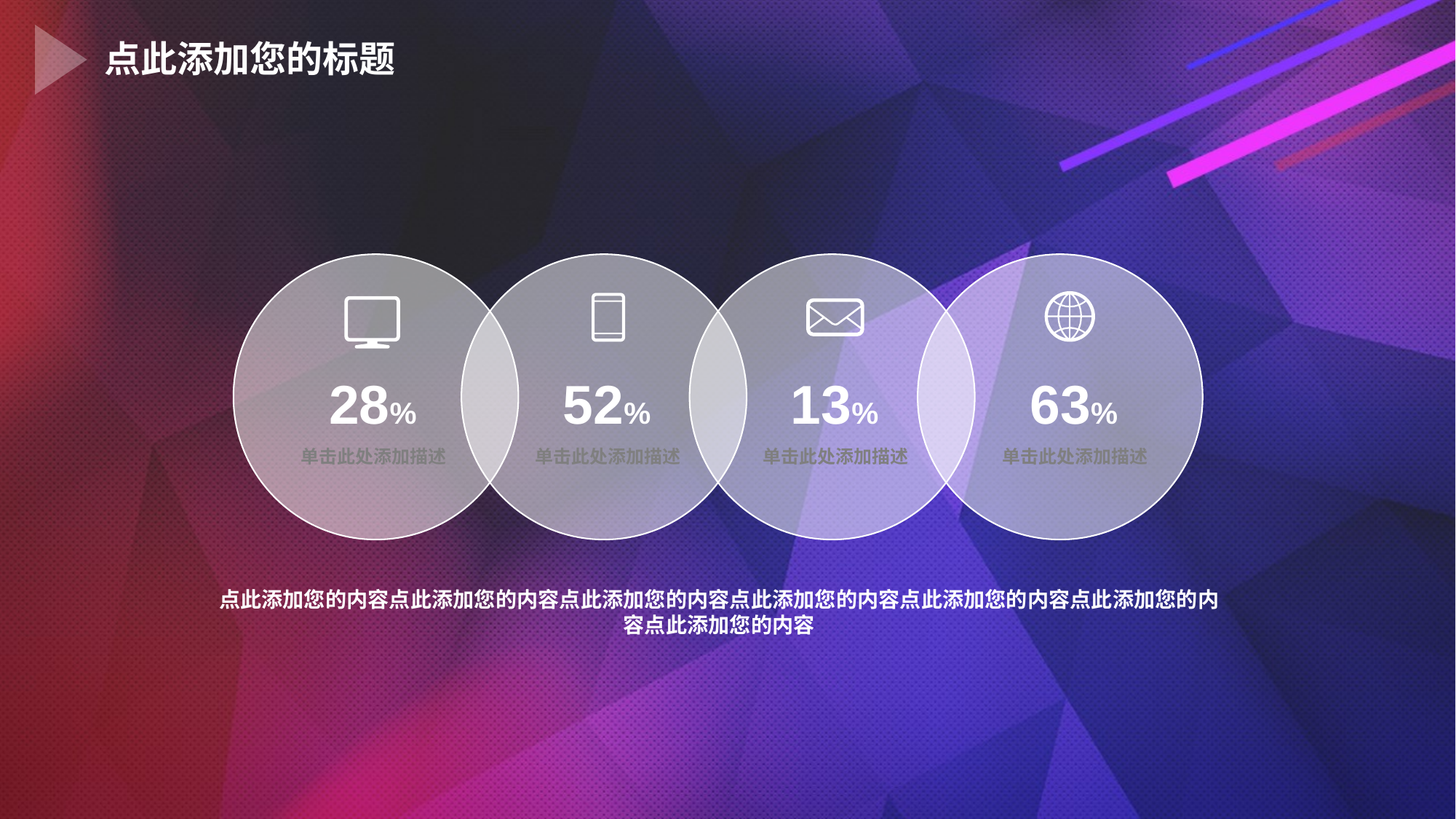

点此添加您的标题

13%
单击此处添加描述
63%
单击此处添加描述
28%
单击此处添加描述
52%
单击此处添加描述
点此添加您的内容点此添加您的内容点此添加您的内容点此添加您的内容点此添加您的内容点此添加您的内容点此添加您的内容